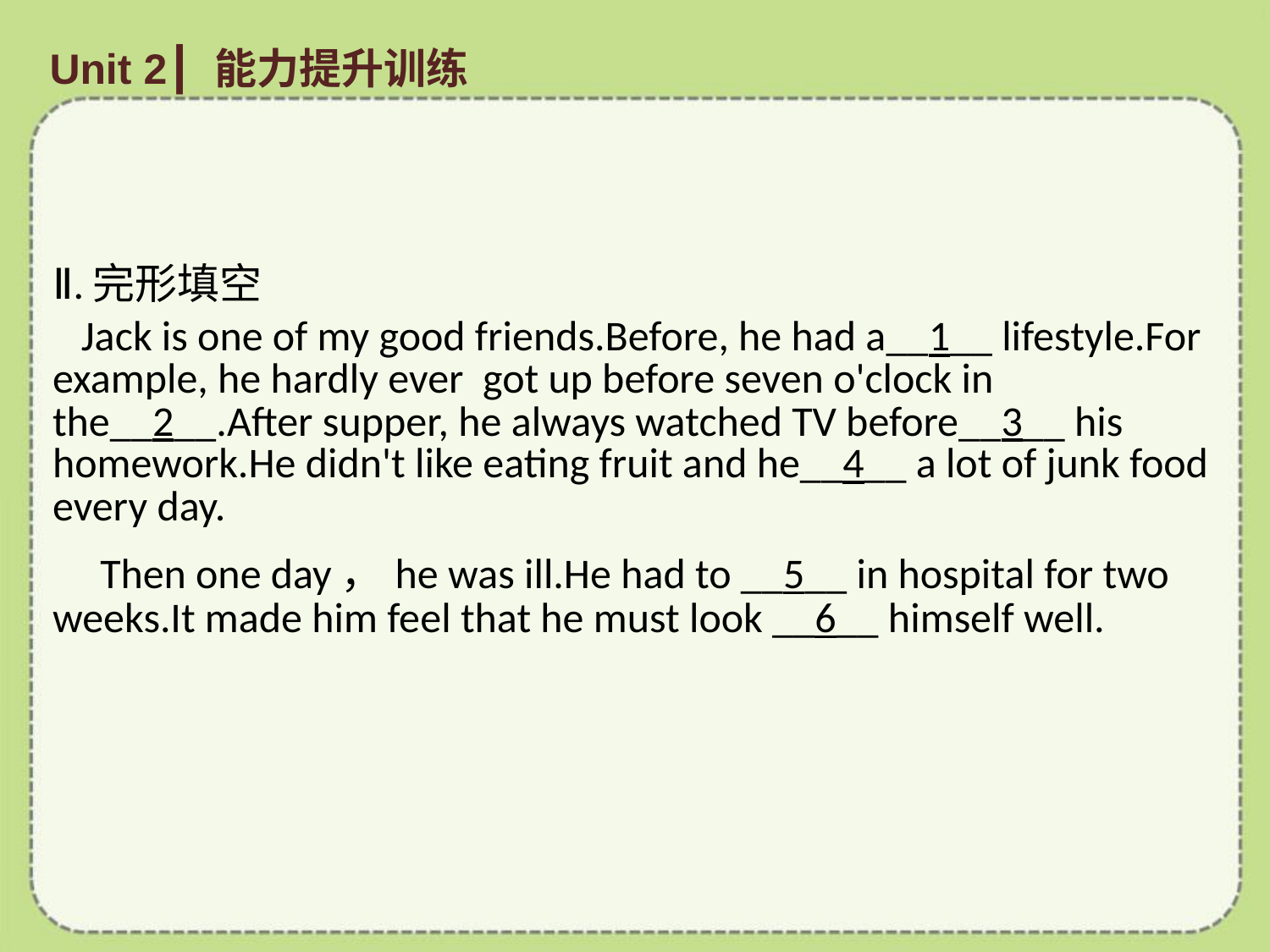

Unit 2┃ 能力提升训练
| Ⅱ.完形填空 Jack is one of my good friends.Before, he had a\_\_1\_\_ lifestyle.For example, he hardly ever got up before seven o'clock in the\_\_2\_\_.After supper, he always watched TV before\_\_3\_\_ his homework.He didn't like eating fruit and he\_\_4\_\_ a lot of junk food every day. Then one day，he was ill.He had to \_\_5\_\_ in hospital for two weeks.It made him feel that he must look \_\_6\_\_ himself well. |
| --- |